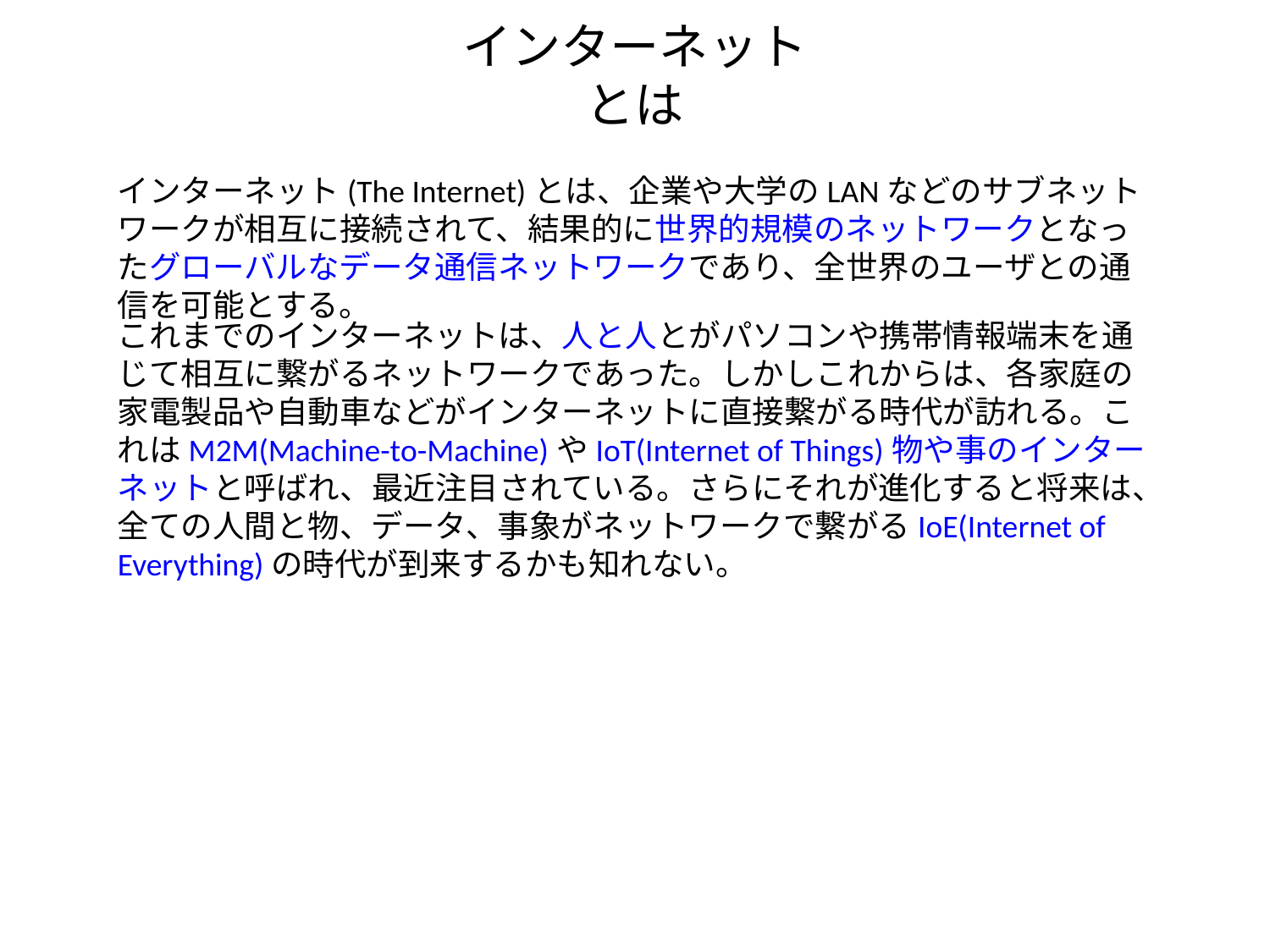

# インターネットとは
インターネット(The Internet)とは、企業や大学のLANなどのサブネットワークが相互に接続されて、結果的に世界的規模のネットワークとなったグローバルなデータ通信ネットワークであり、全世界のユーザとの通信を可能とする。
これまでのインターネットは、人と人とがパソコンや携帯情報端末を通じて相互に繋がるネットワークであった。しかしこれからは、各家庭の家電製品や自動車などがインターネットに直接繋がる時代が訪れる。これはM2M(Machine-to-Machine)やIoT(Internet of Things)物や事のインターネットと呼ばれ、最近注目されている。さらにそれが進化すると将来は、全ての人間と物、データ、事象がネットワークで繋がるIoE(Internet of Everything)の時代が到来するかも知れない。